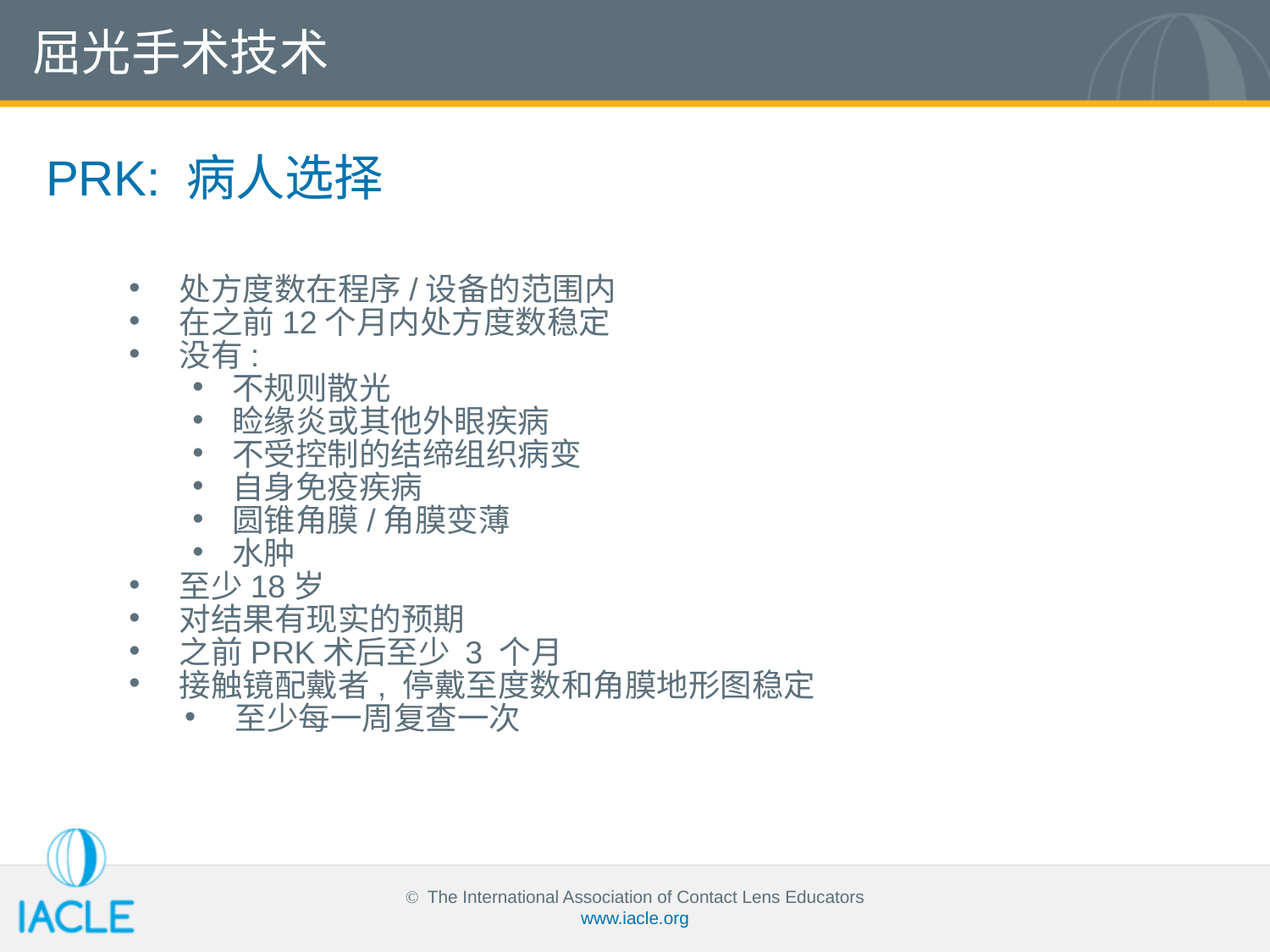

屈光手术技术
PRK: 病人选择
处方度数在程序/设备的范围内
在之前12个月内处方度数稳定
没有:
不规则散光
睑缘炎或其他外眼疾病
不受控制的结缔组织病变
自身免疫疾病
圆锥角膜/角膜变薄
水肿
至少18岁
对结果有现实的预期
之前PRK术后至少 3 个月
接触镜配戴者, 停戴至度数和角膜地形图稳定
至少每一周复查一次